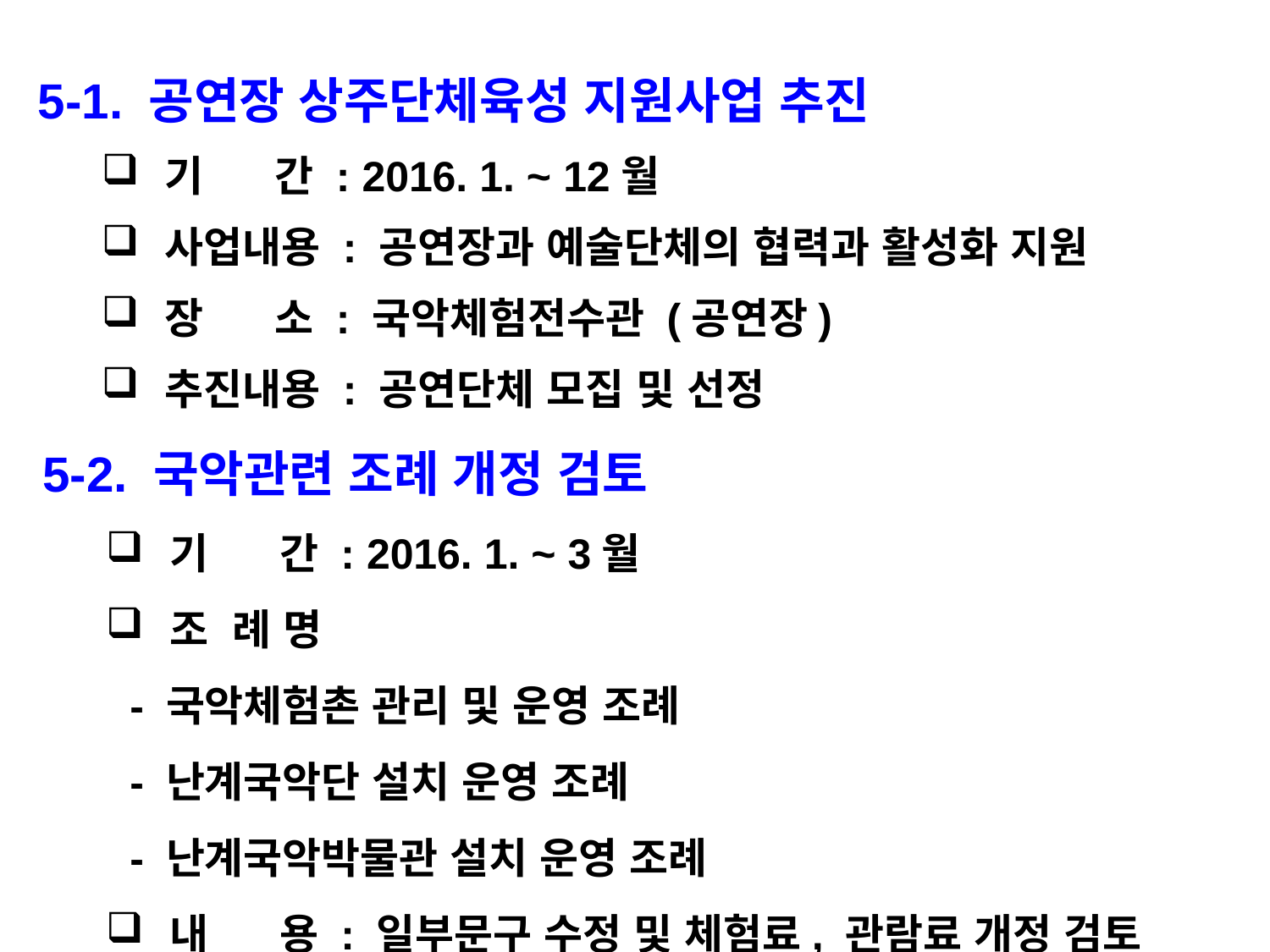

5-1. 공연장 상주단체육성 지원사업 추진
기      간 : 2016. 1. ~ 12월
사업내용 : 공연장과 예술단체의 협력과 활성화 지원
장      소 : 국악체험전수관 (공연장)
추진내용 : 공연단체 모집 및 선정
5-2. 국악관련 조례 개정 검토
기      간 : 2016. 1. ~ 3월
조  례 명
  - 국악체험촌 관리 및 운영 조례
  - 난계국악단 설치 운영 조례
  - 난계국악박물관 설치 운영 조례
내      용 : 일부문구 수정 및 체험료, 관람료 개정 검토